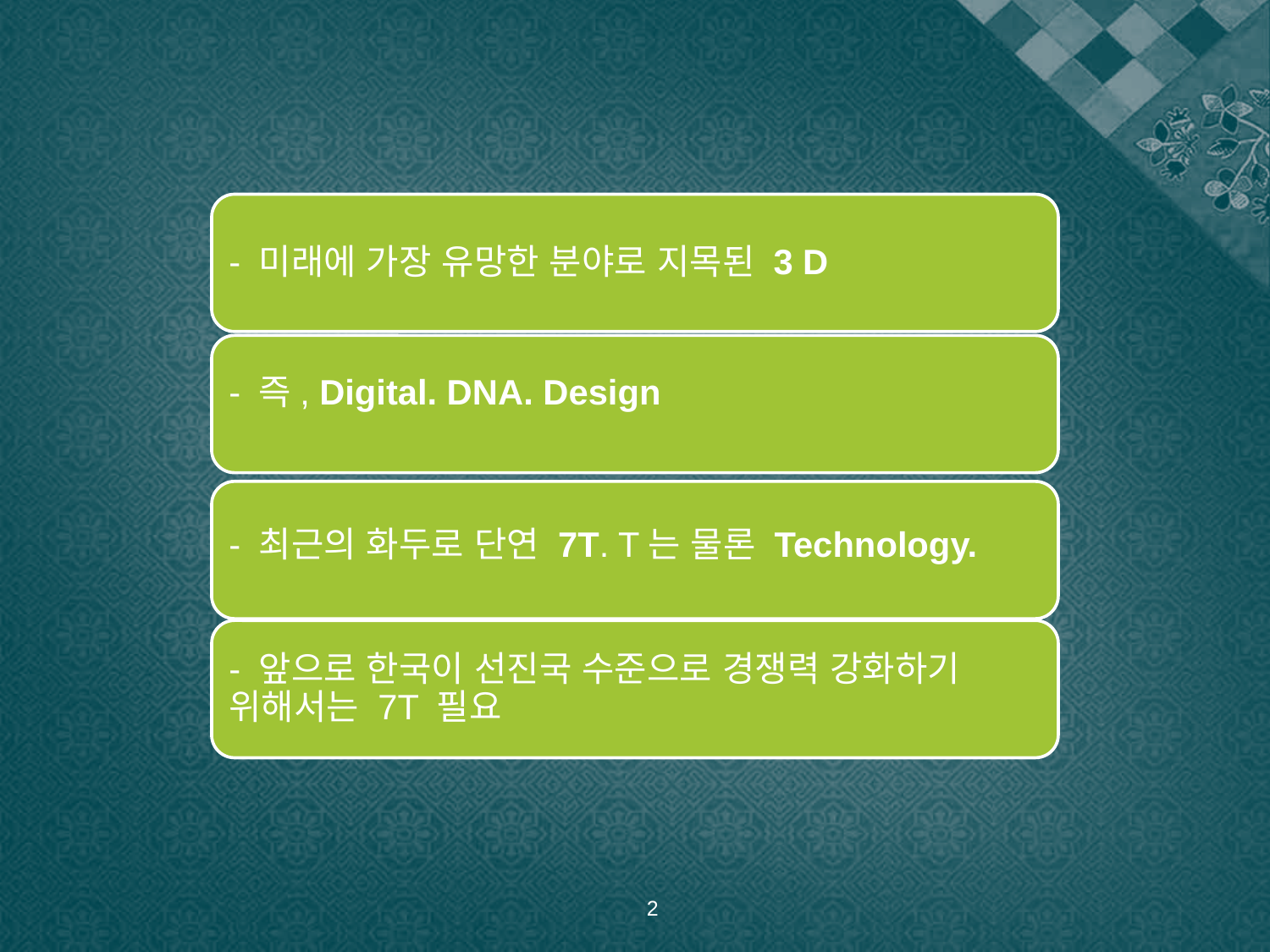

- 미래에 가장 유망한 분야로 지목된 3 D
- 즉, Digital. DNA. Design

- 최근의 화두로 단연 7T. T는 물론 Technology.

- 앞으로 한국이 선진국 수준으로 경쟁력 강화하기 위해서는 7T 필요
2